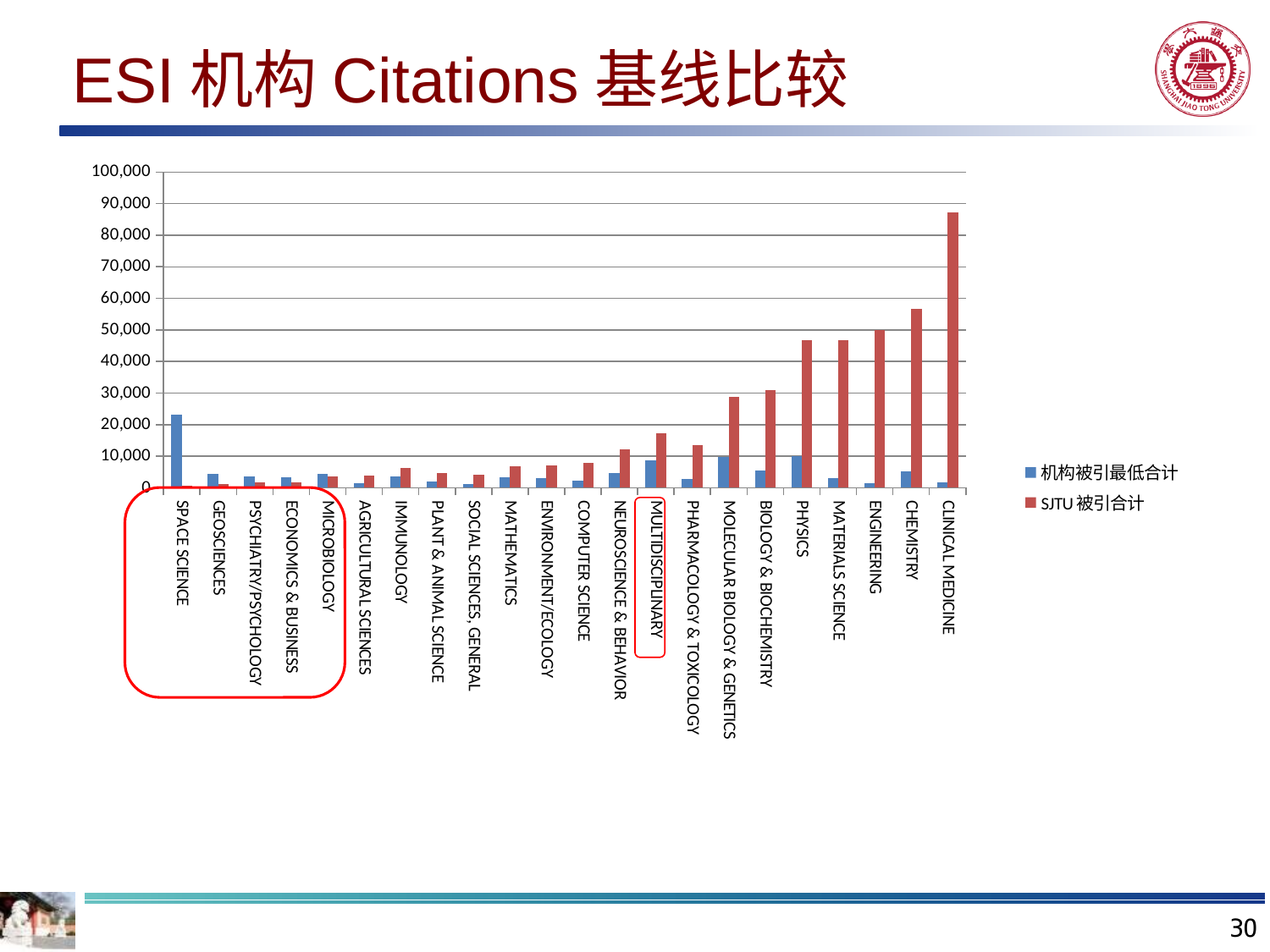

# ESI机构Citations基线比较

### Chart

| Category | 机构被引最低合计 | SJTU被引合计 |
|---|---|---|
| SPACE SCIENCE | 23210.0 | 744.0 |
| GEOSCIENCES | 4415.0 | 1248.0 |
| PSYCHIATRY/PSYCHOLOGY | 3508.0 | 1760.0 |
| ECONOMICS & BUSINESS | 3378.0 | 1694.0 |
| MICROBIOLOGY | 4535.0 | 3727.0 |
| AGRICULTURAL SCIENCES | 1489.0 | 3769.0 |
| IMMUNOLOGY | 3762.0 | 6276.0 |
| PLANT & ANIMAL SCIENCE | 1935.0 | 4797.0 |
| SOCIAL SCIENCES, GENERAL | 1080.0 | 4114.0 |
| MATHEMATICS | 3294.0 | 6953.0 |
| ENVIRONMENT/ECOLOGY | 3106.0 | 7014.0 |
| COMPUTER SCIENCE | 2185.0 | 8012.0 |
| NEUROSCIENCE & BEHAVIOR | 4575.0 | 12145.0 |
| MULTIDISCIPLINARY | 8590.0 | 17354.0 |
| PHARMACOLOGY & TOXICOLOGY | 2729.0 | 13454.0 |
| MOLECULAR BIOLOGY & GENETICS | 9676.0 | 28696.0 |
| BIOLOGY & BIOCHEMISTRY | 5425.0 | 30855.0 |
| PHYSICS | 9928.0 | 46792.0 |
| MATERIALS SCIENCE | 3006.0 | 46700.0 |
| ENGINEERING | 1446.0 | 50015.0 |
| CHEMISTRY | 5238.0 | 56619.0 |
| CLINICAL MEDICINE | 1754.0 | 87153.0 |

30